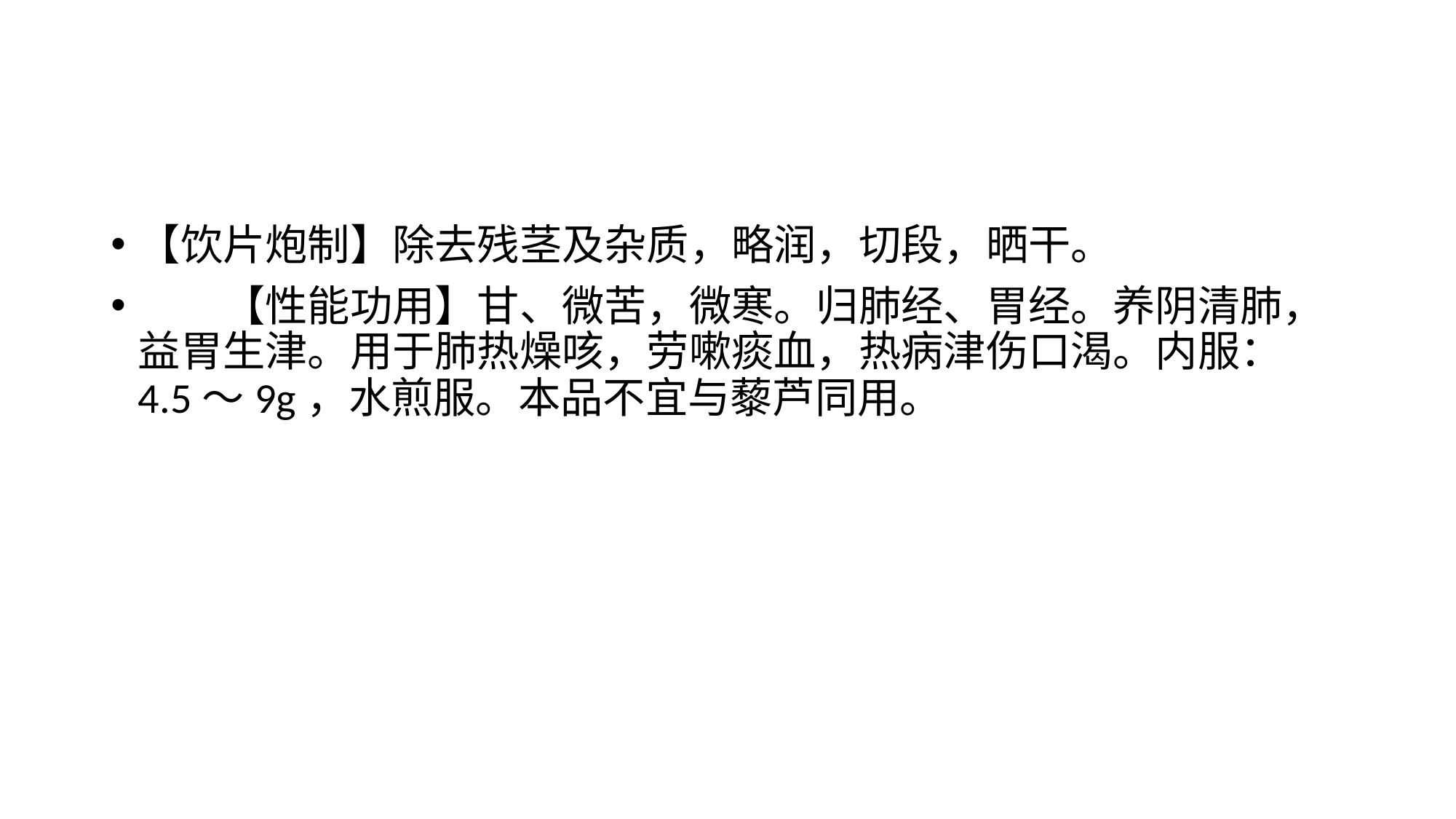

#
【饮片炮制】除去残茎及杂质，略润，切段，晒干。
　　【性能功用】甘、微苦，微寒。归肺经、胃经。养阴清肺，益胃生津。用于肺热燥咳，劳嗽痰血，热病津伤口渴。内服：4.5～9g，水煎服。本品不宜与藜芦同用。